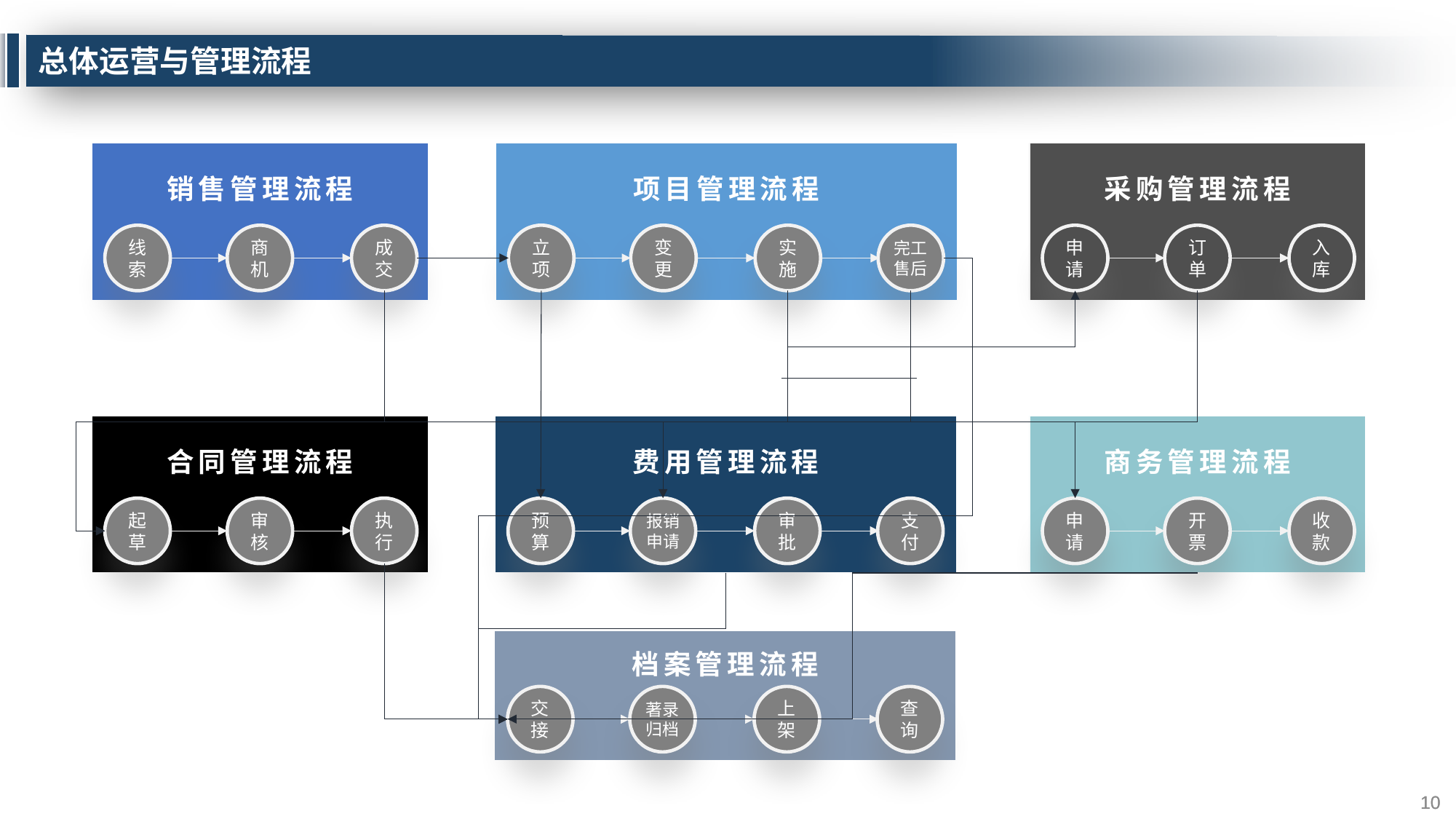

# 总体运营与管理流程
销售管理流程
线索
商机
成交
项目管理流程
立项
变更
实施
完工售后
采购管理流程
申请
订单
入库
合同管理流程
起草
审核
执行
费用管理流程
预算
报销申请
审批
支付
商务管理流程
申请
开票
收款
档案管理流程

交接
著录归档
上架
查询